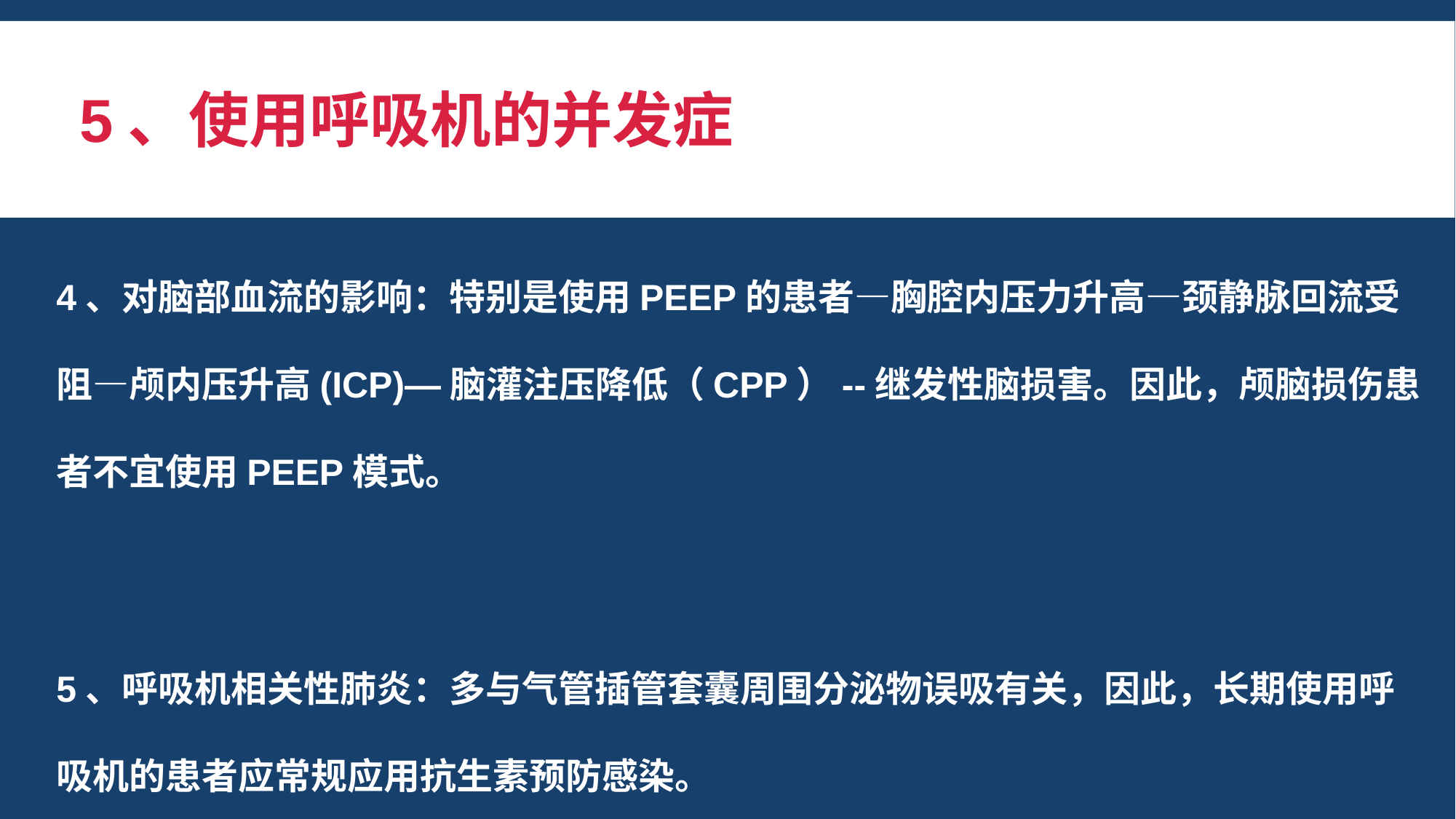

# 5、使用呼吸机的并发症
4、对脑部血流的影响：特别是使用PEEP的患者—胸腔内压力升高—颈静脉回流受阻—颅内压升高(ICP)—脑灌注压降低（CPP）--继发性脑损害。因此，颅脑损伤患者不宜使用PEEP模式。

5、呼吸机相关性肺炎：多与气管插管套囊周围分泌物误吸有关，因此，长期使用呼吸机的患者应常规应用抗生素预防感染。